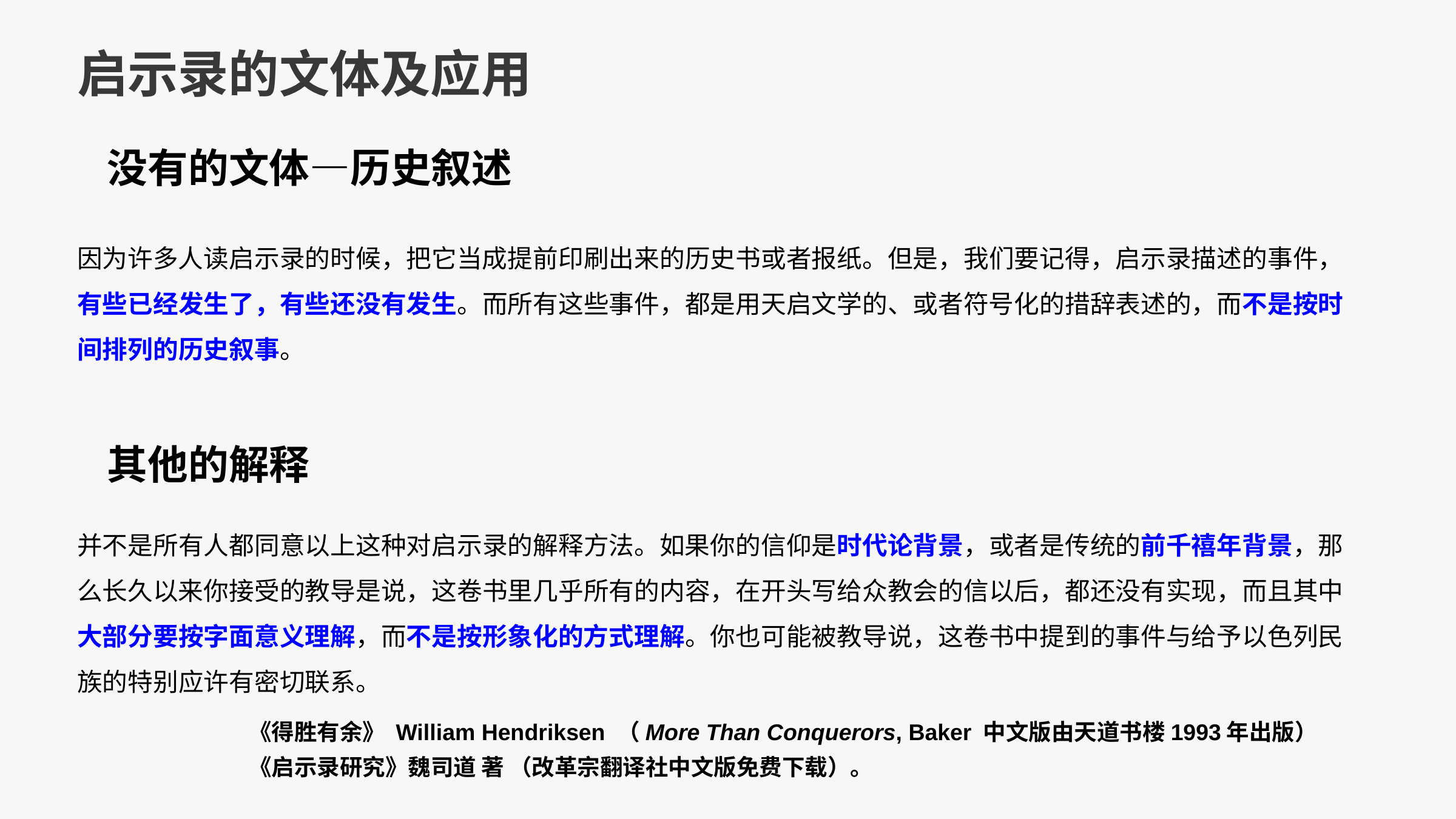

启示录的文体及应用
没有的文体—历史叙述
因为许多人读启示录的时候，把它当成提前印刷出来的历史书或者报纸。但是，我们要记得，启示录描述的事件，有些已经发生了，有些还没有发生。而所有这些事件，都是用天启文学的、或者符号化的措辞表述的，而不是按时间排列的历史叙事。
其他的解释
并不是所有人都同意以上这种对启示录的解释方法。如果你的信仰是时代论背景，或者是传统的前千禧年背景，那么长久以来你接受的教导是说，这卷书里几乎所有的内容，在开头写给众教会的信以后，都还没有实现，而且其中大部分要按字面意义理解，而不是按形象化的方式理解。你也可能被教导说，这卷书中提到的事件与给予以色列民族的特别应许有密切联系。
《得胜有余》 William Hendriksen （More Than Conquerors, Baker 中文版由天道书楼1993年出版）
《启示录研究》魏司道 著 （改革宗翻译社中文版免费下载）。